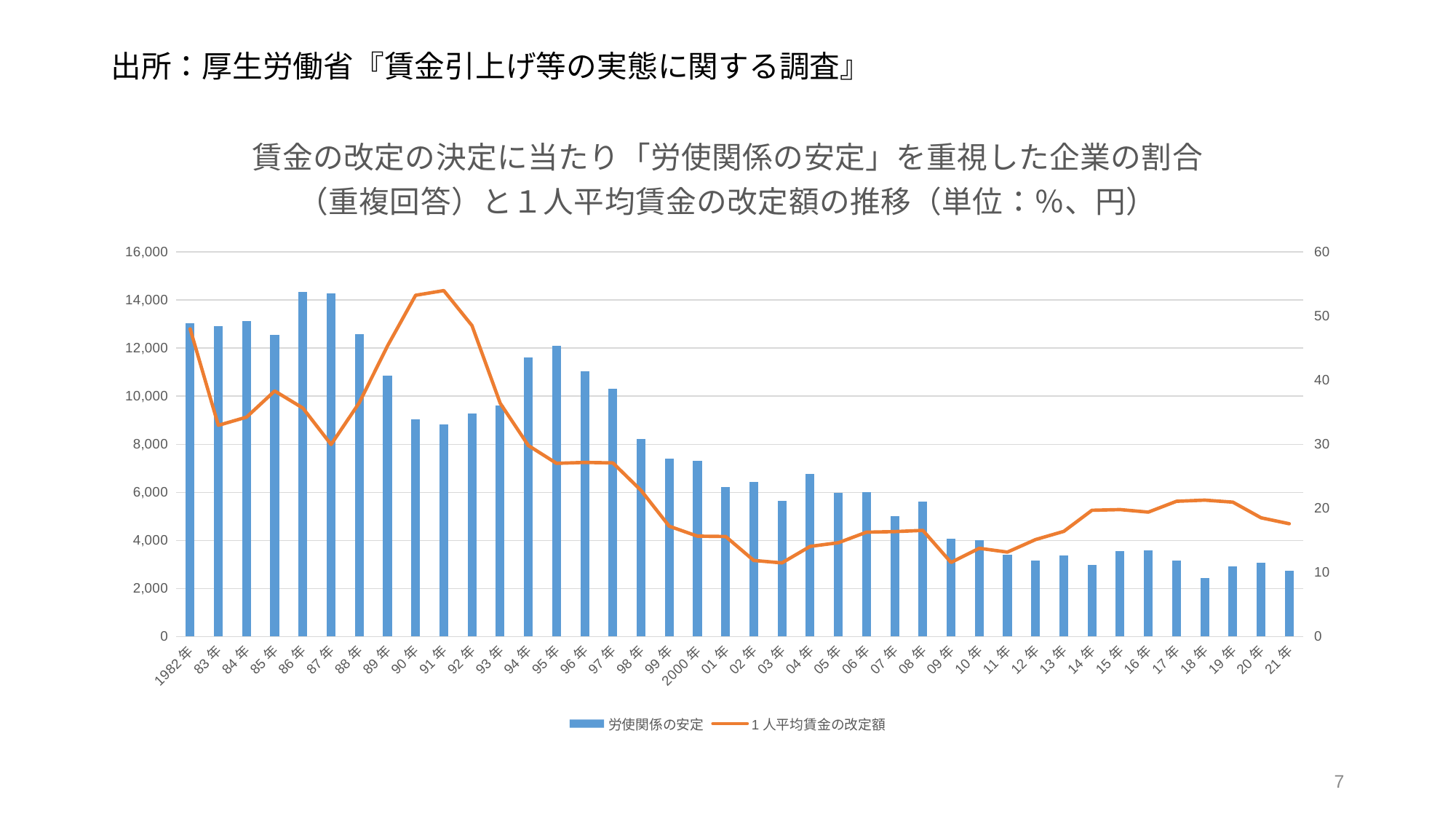

# 出所：厚生労働省『賃金引上げ等の実態に関する調査』

### Chart: 賃金の改定の決定に当たり「労使関係の安定」を重視した企業の割合（重複回答）と１人平均賃金の改定額の推移（単位：％、円）

| Category | 労使関係の安定 | 1人平均賃金の改定額 |
|---|---|---|
| 1982年 | 48.9 | 12802.0 |
| 83年 | 48.4 | 8787.0 |
| 84年 | 49.2 | 9130.0 |
| 85年 | 47.1 | 10218.0 |
| 86年 | 53.8 | 9506.0 |
| 87年 | 53.5 | 7988.0 |
| 88年 | 47.2 | 9731.0 |
| 89年 | 40.7 | 12085.0 |
| 90年 | 33.9 | 14199.0 |
| 91年 | 33.1 | 14394.0 |
| 92年 | 34.8 | 12939.0 |
| 93年 | 36.1 | 9711.0 |
| 94年 | 43.5 | 7948.0 |
| 95年 | 45.4 | 7206.0 |
| 96年 | 41.4 | 7245.0 |
| 97年 | 38.7 | 7224.0 |
| 98年 | 30.8 | 6079.0 |
| 99年 | 27.8 | 4591.0 |
| 2000年 | 27.4 | 4177.0 |
| 01年 | 23.3 | 4163.0 |
| 02年 | 24.1 | 3167.0 |
| 03年 | 21.2 | 3064.0 |
| 04年 | 25.4 | 3751.0 |
| 05年 | 22.4 | 3904.0 |
| 06年 | 22.5 | 4341.0 |
| 07年 | 18.8 | 4367.0 |
| 08年 | 21.0 | 4417.0 |
| 09年 | 15.3 | 3083.0 |
| 10年 | 15.0 | 3672.0 |
| 11年 | 12.8 | 3513.0 |
| 12年 | 11.8 | 4036.0 |
| 13年 | 12.6 | 4375.0 |
| 14年 | 11.2 | 5254.0 |
| 15年 | 13.3 | 5282.0 |
| 16年 | 13.4 | 5176.0 |
| 17年 | 11.8 | 5627.0 |
| 18年 | 9.1 | 5675.0 |
| 19年 | 11.0 | 5592.0 |
| 20年 | 11.5 | 4940.0 |
| 21年 | 10.3 | 4694.0 |
7